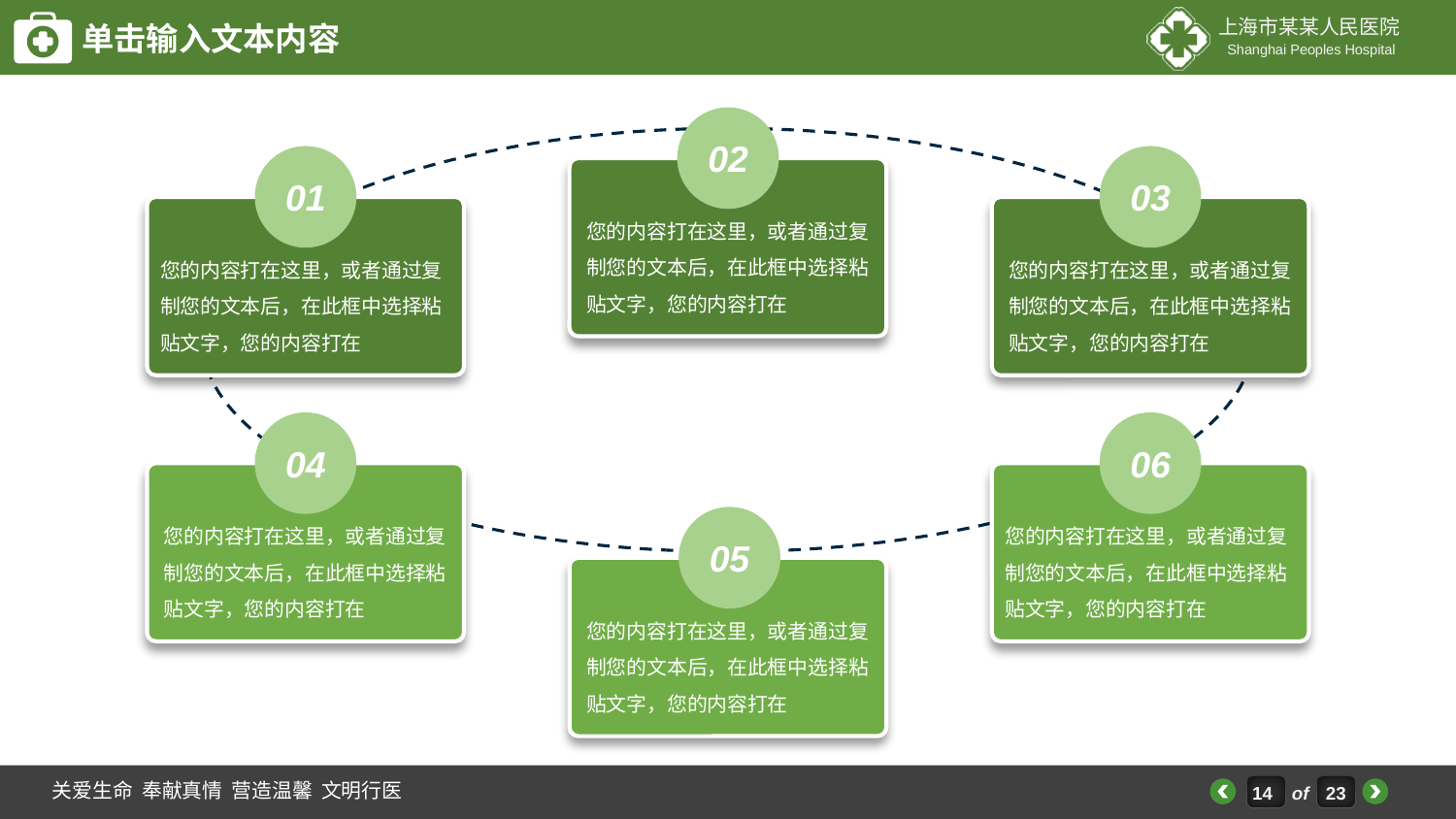

02

您的内容打在这里，或者通过复制您的文本后，在此框中选择粘贴文字，您的内容打在

01

您的内容打在这里，或者通过复制您的文本后，在此框中选择粘贴文字，您的内容打在
03

您的内容打在这里，或者通过复制您的文本后，在此框中选择粘贴文字，您的内容打在
04

您的内容打在这里，或者通过复制您的文本后，在此框中选择粘贴文字，您的内容打在
06

您的内容打在这里，或者通过复制您的文本后，在此框中选择粘贴文字，您的内容打在
05

您的内容打在这里，或者通过复制您的文本后，在此框中选择粘贴文字，您的内容打在